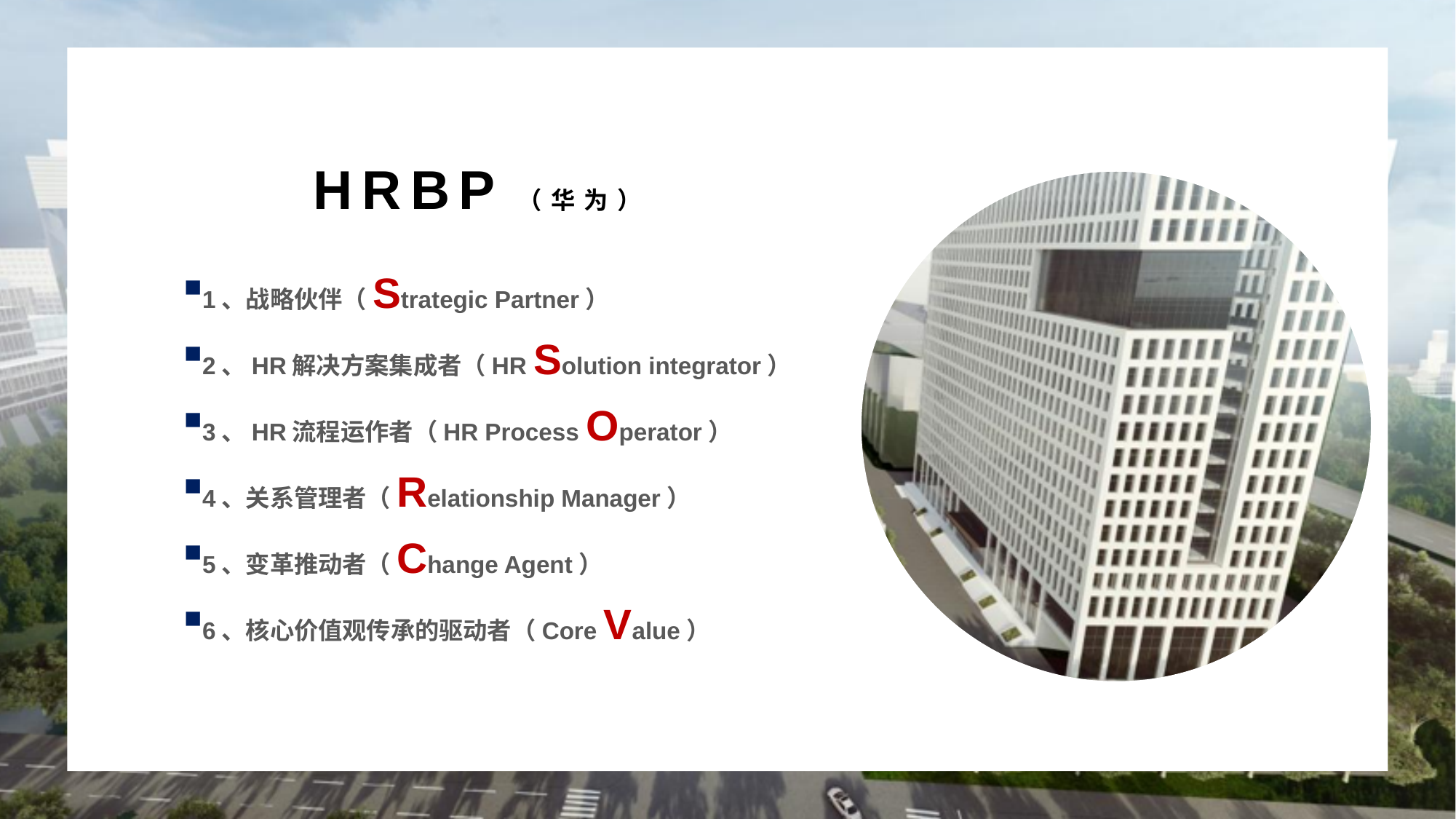

HRBP（华为）
1、战略伙伴（Strategic Partner）
2、HR解决方案集成者（HR Solution integrator）
3、HR流程运作者（HR Process Operator）
4、关系管理者（Relationship Manager）
5、变革推动者（Change Agent）
6、核心价值观传承的驱动者（Core Value）